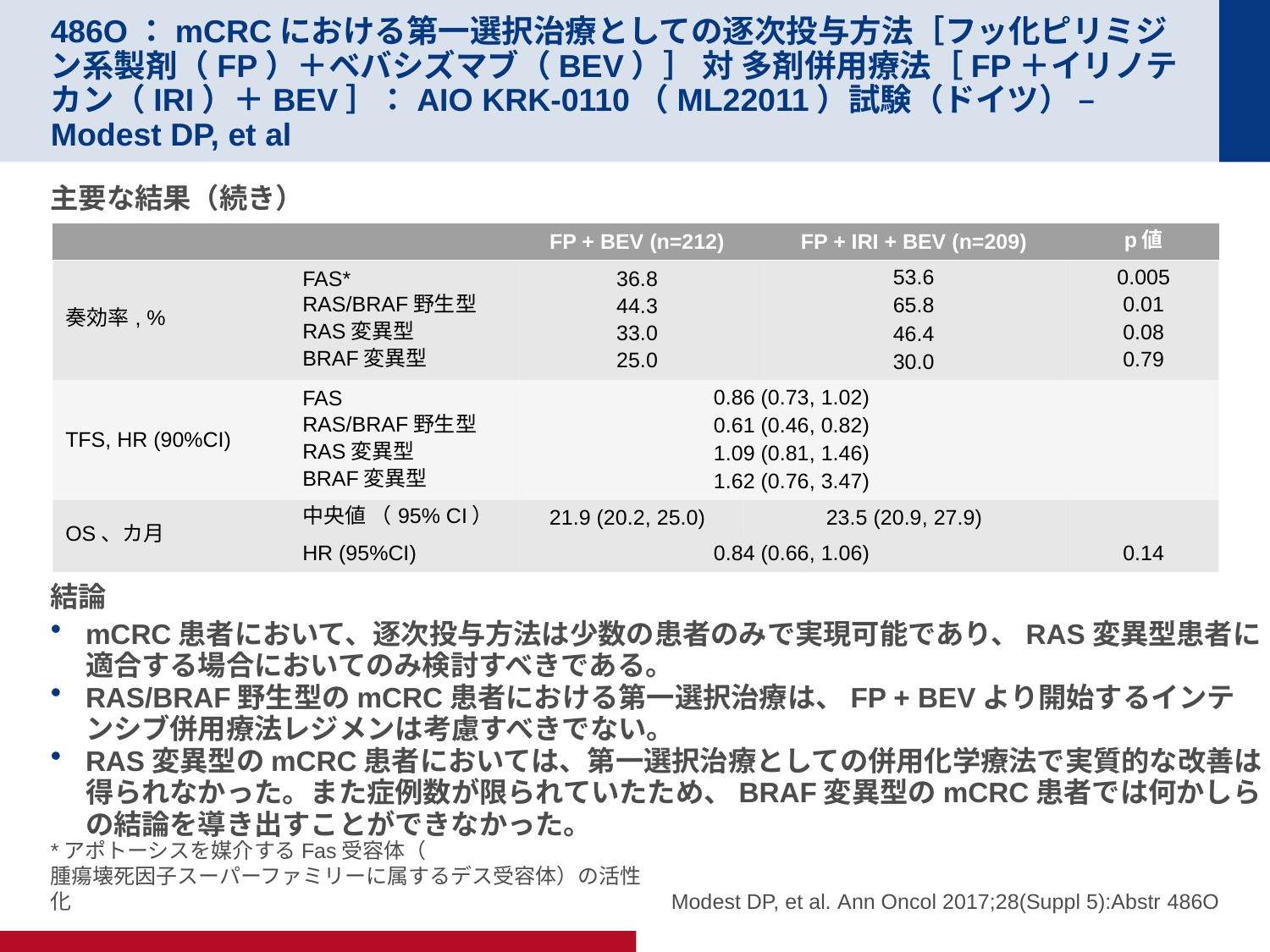

# 486O：mCRCにおける第一選択治療としての逐次投与方法［フッ化ピリミジン系製剤（FP）＋ベバシズマブ（BEV）］ 対 多剤併用療法［FP＋イリノテカン（IRI）＋BEV］：AIO KRK-0110（ML22011）試験（ドイツ） – Modest DP, et al
主要な結果（続き）
結論
mCRC患者において、逐次投与方法は少数の患者のみで実現可能であり、RAS変異型患者に適合する場合においてのみ検討すべきである。
RAS/BRAF野生型のmCRC患者における第一選択治療は、FP + BEVより開始するインテンシブ併用療法レジメンは考慮すべきでない。
RAS変異型のmCRC患者においては、第一選択治療としての併用化学療法で実質的な改善は得られなかった。また症例数が限られていたため、BRAF変異型のmCRC患者では何かしらの結論を導き出すことができなかった。

|  |  | FP + BEV (n=212) |  | FP + IRI + BEV (n=209) | p値 |
| --- | --- | --- | --- | --- | --- |
| 奏効率, % | FAS\* RAS/BRAF野生型 RAS変異型 BRAF変異型 | 36.8 44.3 33.0 25.0 |  | 53.6 65.8 46.4 30.0 | 0.005 0.01 0.08 0.79 |
| TFS, HR (90%CI) | FAS RAS/BRAF野生型 RAS変異型 BRAF変異型 | 0.86 (0.73, 1.02) 0.61 (0.46, 0.82) 1.09 (0.81, 1.46) 1.62 (0.76, 3.47) |  |  |  |
| OS、カ月 | 中央値 （95% CI） | 21.9 (20.2, 25.0) | 23.5 (20.9, 27.9) |  |  |
|  | HR (95%CI) | 0.84 (0.66, 1.06) |  |  | 0.14 |
*アポトーシスを媒介するFas受容体（
腫瘍壊死因子スーパーファミリーに属するデス受容体）の活性化
Modest DP, et al. Ann Oncol 2017;28(Suppl 5):Abstr 486O